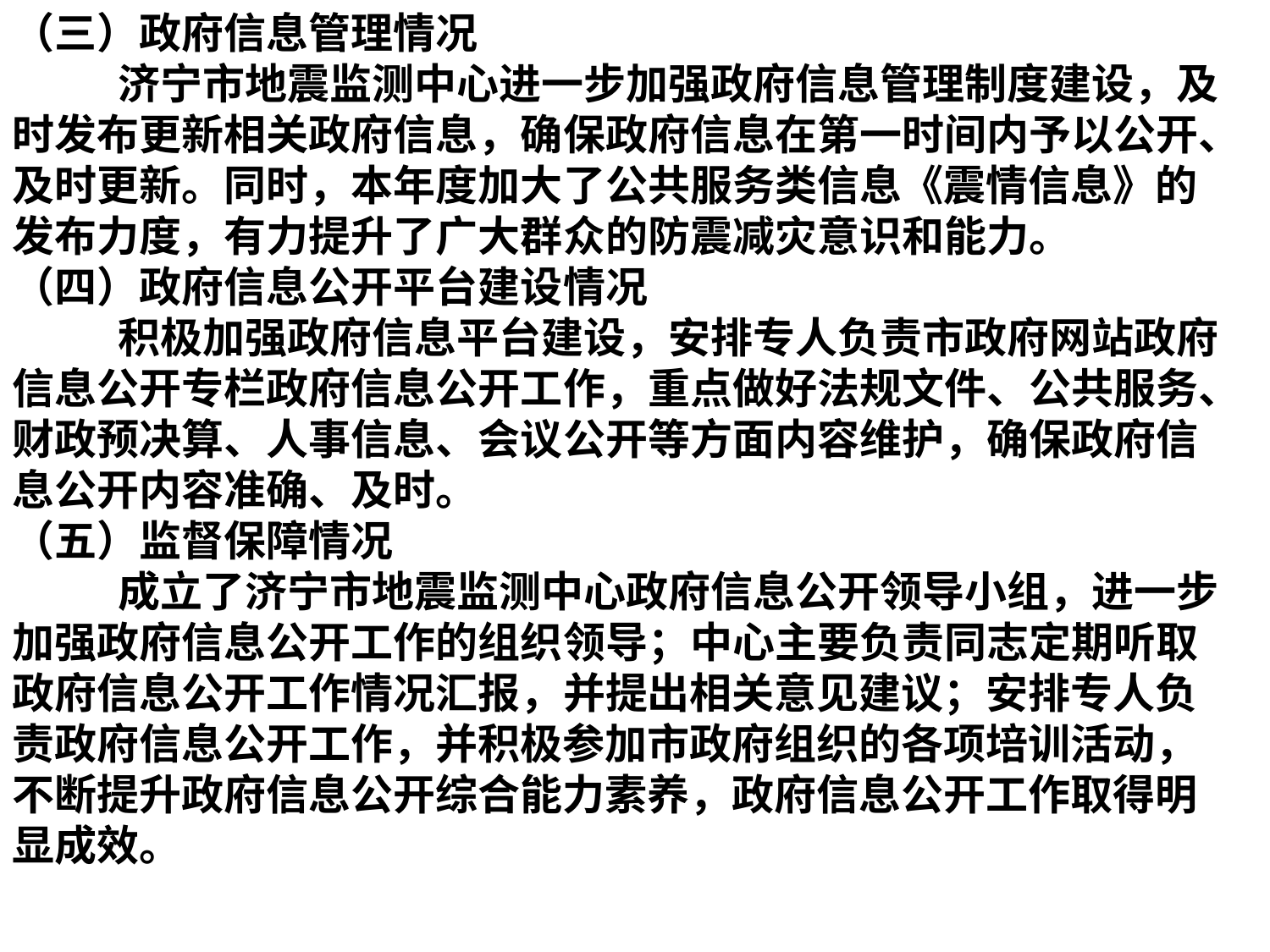

（三）政府信息管理情况
          济宁市地震监测中心进一步加强政府信息管理制度建设，及时发布更新相关政府信息，确保政府信息在第一时间内予以公开、及时更新。同时，本年度加大了公共服务类信息《震情信息》的发布力度，有力提升了广大群众的防震减灾意识和能力。
（四）政府信息公开平台建设情况
          积极加强政府信息平台建设，安排专人负责市政府网站政府信息公开专栏政府信息公开工作，重点做好法规文件、公共服务、财政预决算、人事信息、会议公开等方面内容维护，确保政府信息公开内容准确、及时。
（五）监督保障情况
          成立了济宁市地震监测中心政府信息公开领导小组，进一步加强政府信息公开工作的组织领导；中心主要负责同志定期听取政府信息公开工作情况汇报，并提出相关意见建议；安排专人负责政府信息公开工作，并积极参加市政府组织的各项培训活动，不断提升政府信息公开综合能力素养，政府信息公开工作取得明显成效。